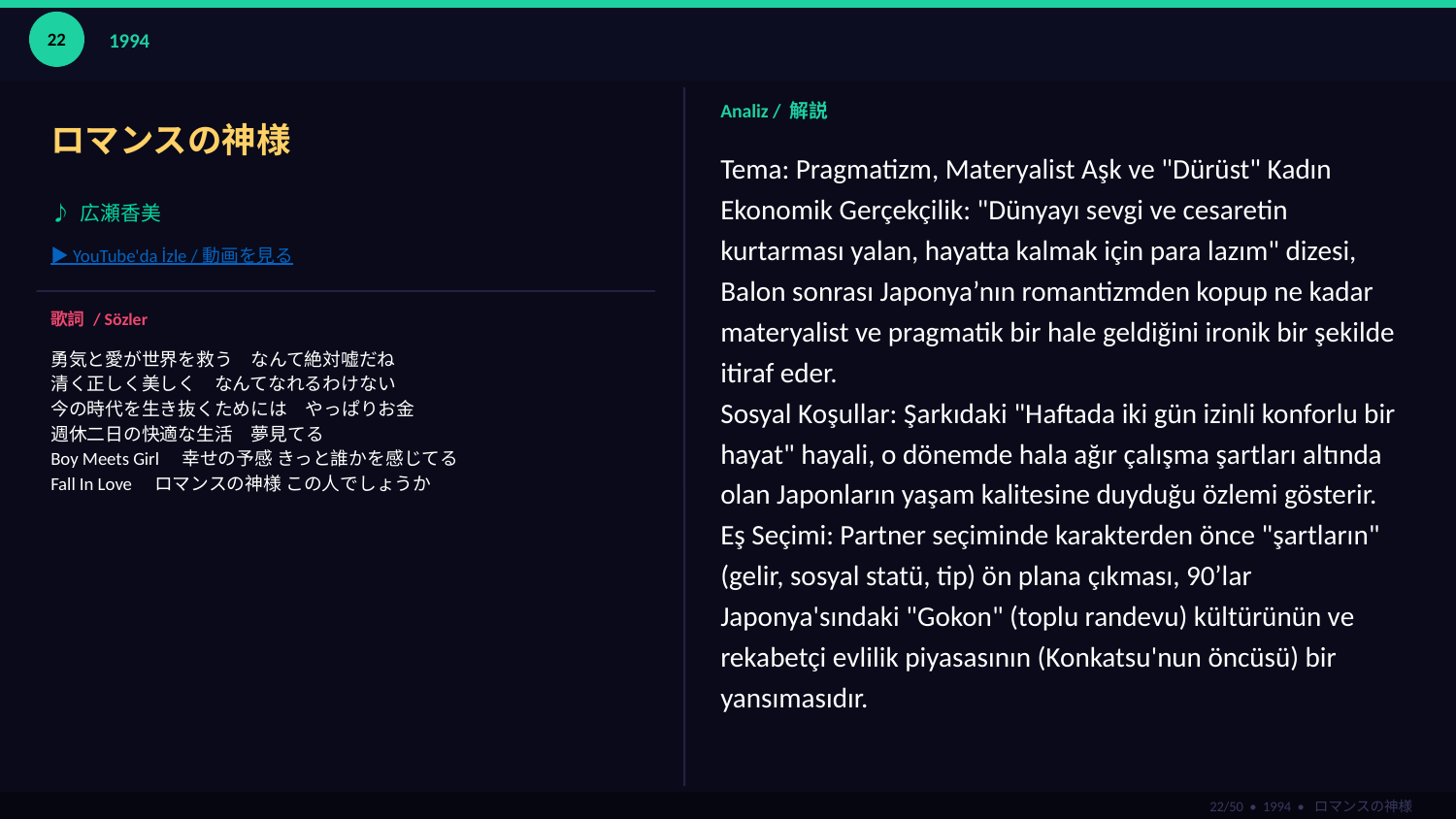

22
1994
ロマンスの神様

Analiz / 解説
Tema: Pragmatizm, Materyalist Aşk ve "Dürüst" Kadın
Ekonomik Gerçekçilik: "Dünyayı sevgi ve cesaretin kurtarması yalan, hayatta kalmak için para lazım" dizesi, Balon sonrası Japonya’nın romantizmden kopup ne kadar materyalist ve pragmatik bir hale geldiğini ironik bir şekilde itiraf eder.
Sosyal Koşullar: Şarkıdaki "Haftada iki gün izinli konforlu bir hayat" hayali, o dönemde hala ağır çalışma şartları altında olan Japonların yaşam kalitesine duyduğu özlemi gösterir.
Eş Seçimi: Partner seçiminde karakterden önce "şartların" (gelir, sosyal statü, tip) ön plana çıkması, 90’lar Japonya'sındaki "Gokon" (toplu randevu) kültürünün ve rekabetçi evlilik piyasasının (Konkatsu'nun öncüsü) bir yansımasıdır.
♪ 広瀬香美
▶ YouTube'da İzle / 動画を見る

歌詞 / Sözler
勇気と愛が世界を救う　なんて絶対嘘だね
清く正しく美しく　なんてなれるわけない
今の時代を生き抜くためには　やっぱりお金
週休二日の快適な生活　夢見てる
Boy Meets Girl　幸せの予感 きっと誰かを感じてる
Fall In Love　ロマンスの神様 この人でしょうか

22/50  •  1994  •  ロマンスの神様